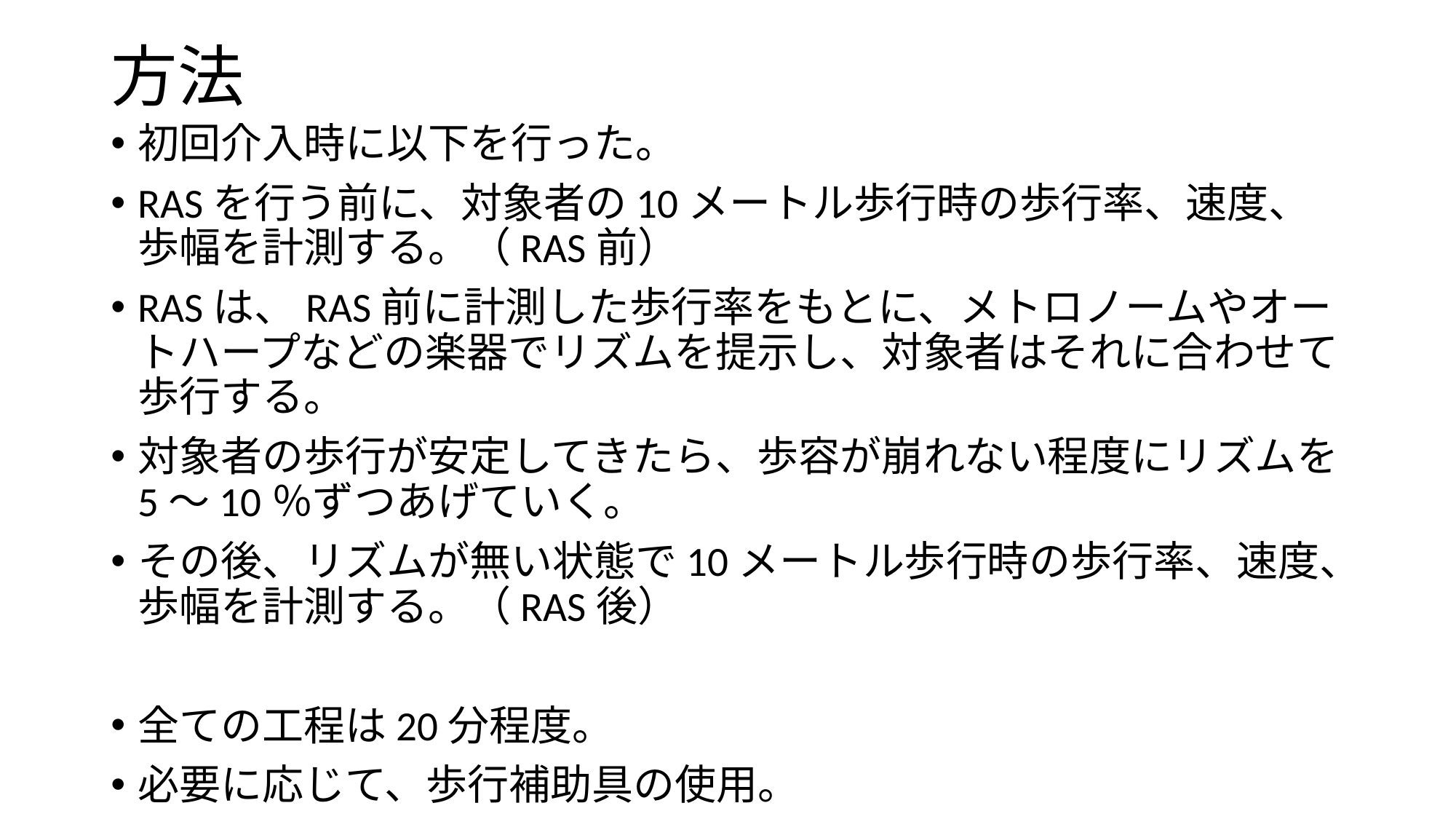

# 方法
初回介入時に以下を行った。
RASを行う前に、対象者の10メートル歩行時の歩行率、速度、歩幅を計測する。（RAS前）
RASは、RAS前に計測した歩行率をもとに、メトロノームやオートハープなどの楽器でリズムを提示し、対象者はそれに合わせて歩行する。
対象者の歩行が安定してきたら、歩容が崩れない程度にリズムを5～10％ずつあげていく。
その後、リズムが無い状態で10メートル歩行時の歩行率、速度、歩幅を計測する。（RAS後）

全ての工程は20分程度。
必要に応じて、歩行補助具の使用。